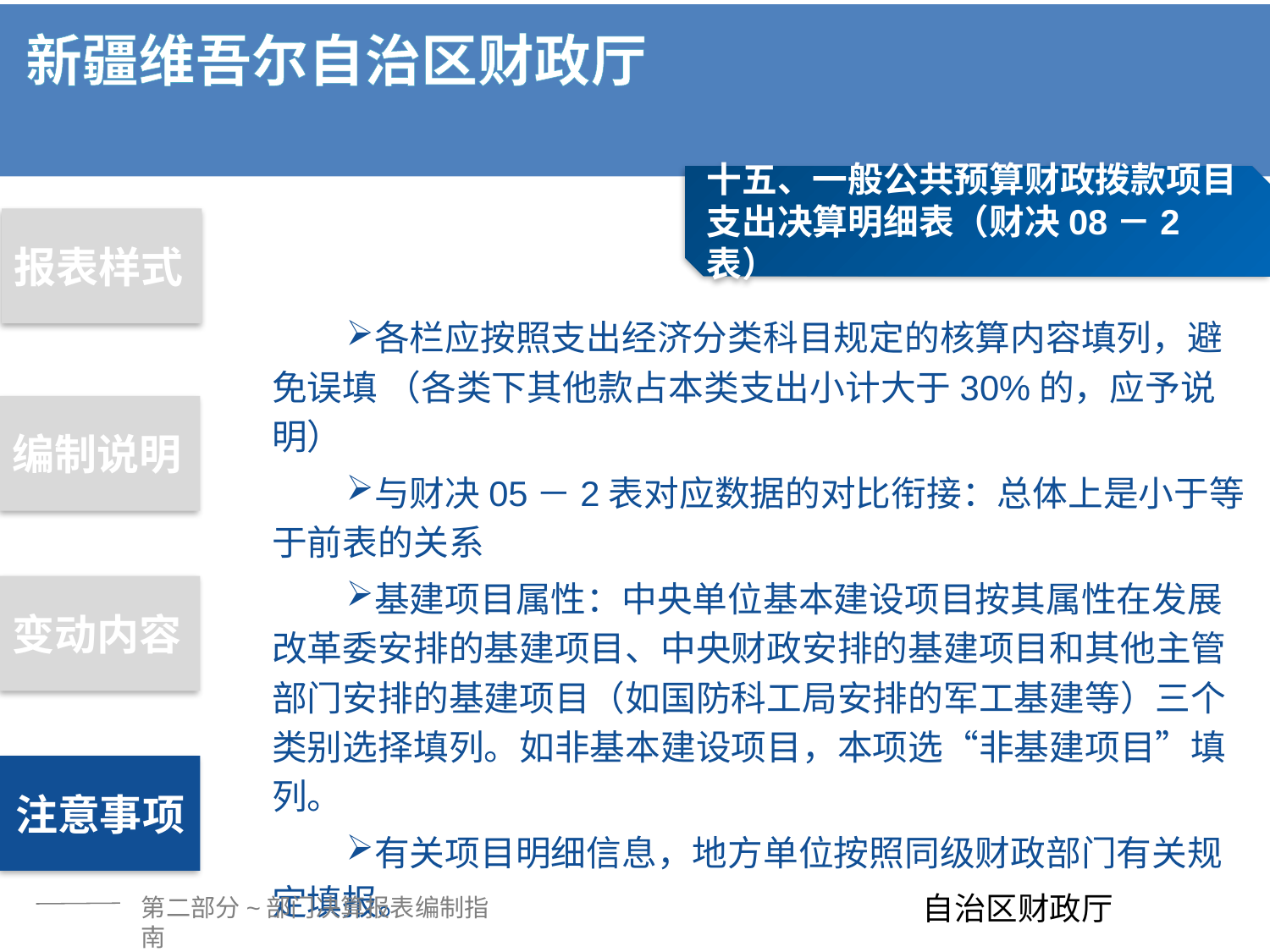

十五、一般公共预算财政拨款项目支出决算明细表（财决08－2表）
报表样式
各栏应按照支出经济分类科目规定的核算内容填列，避免误填 （各类下其他款占本类支出小计大于30%的，应予说明）
与财决05－2表对应数据的对比衔接：总体上是小于等于前表的关系
基建项目属性：中央单位基本建设项目按其属性在发展改革委安排的基建项目、中央财政安排的基建项目和其他主管部门安排的基建项目（如国防科工局安排的军工基建等）三个类别选择填列。如非基本建设项目，本项选“非基建项目”填列。
有关项目明细信息，地方单位按照同级财政部门有关规定填报。

编制说明
变动内容
注意事项
第二部分~部门决算报表编制指南
79